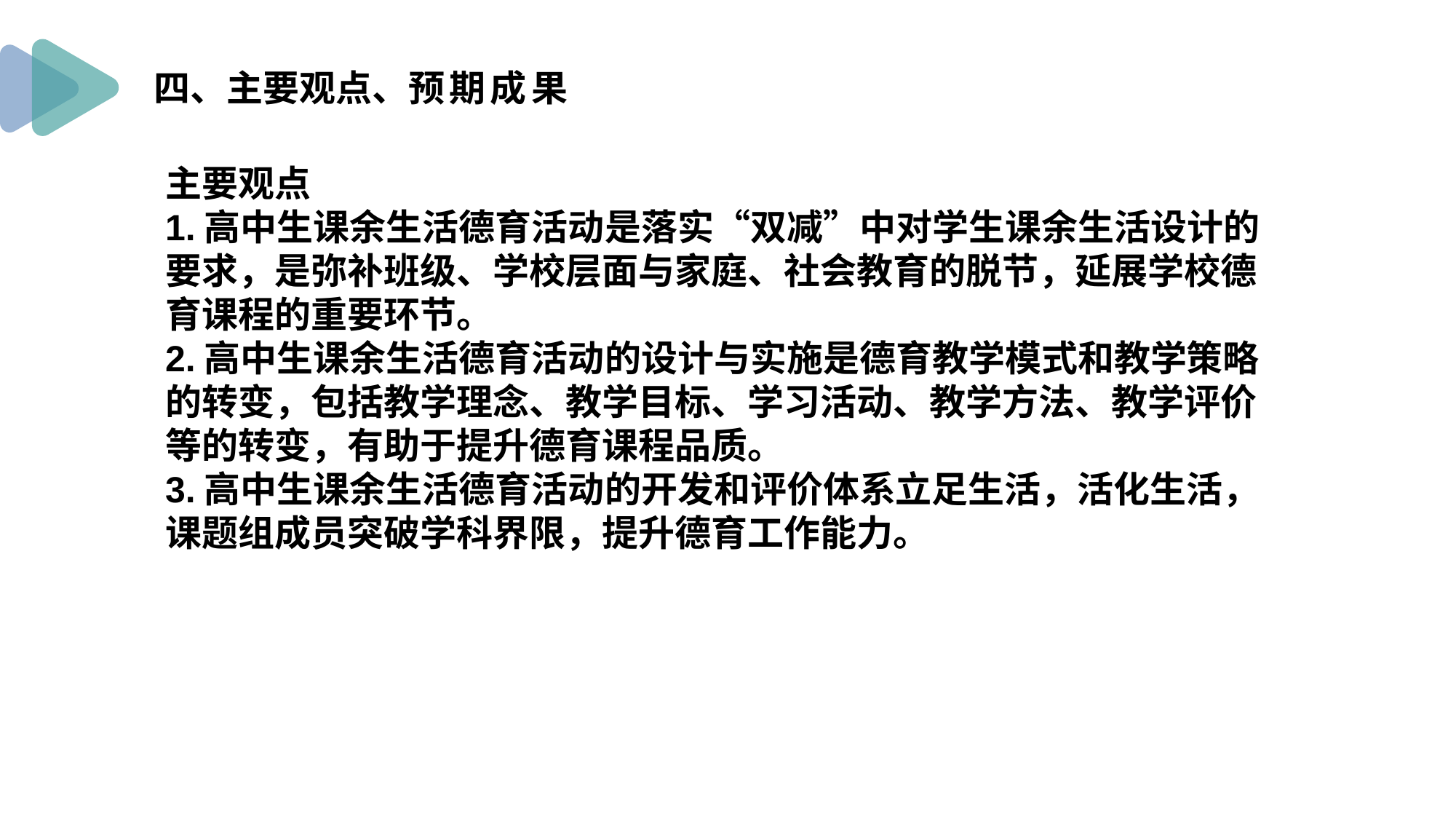

四、主要观点、预期成果
主要观点
1.高中生课余生活德育活动是落实“双减”中对学生课余生活设计的要求，是弥补班级、学校层面与家庭、社会教育的脱节，延展学校德育课程的重要环节。
2.高中生课余生活德育活动的设计与实施是德育教学模式和教学策略的转变，包括教学理念、教学目标、学习活动、教学方法、教学评价等的转变，有助于提升德育课程品质。
3.高中生课余生活德育活动的开发和评价体系立足生活，活化生活，课题组成员突破学科界限，提升德育工作能力。